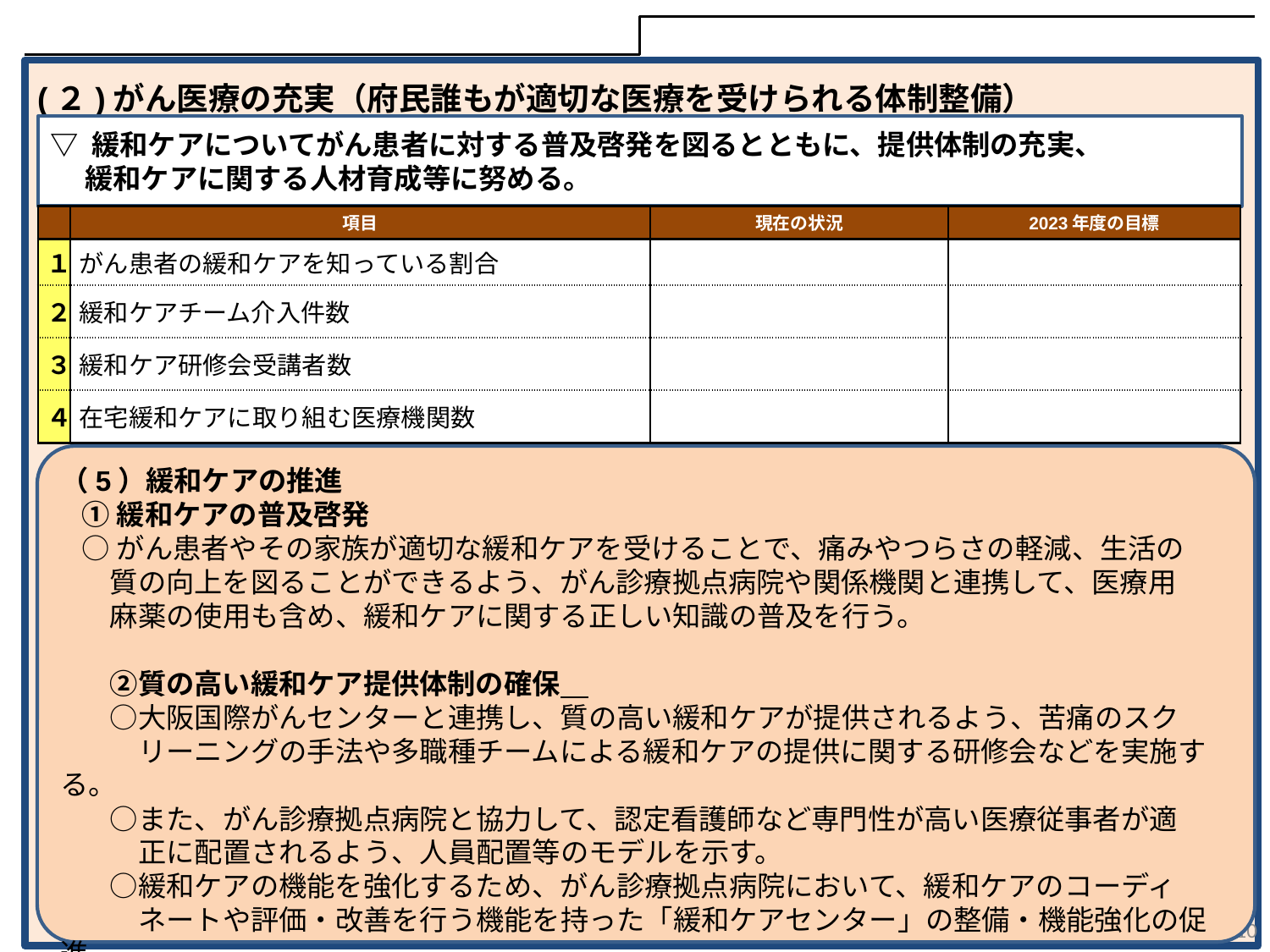

(２)がん医療の充実（府民誰もが適切な医療を受けられる体制整備）

▽ 緩和ケアについてがん患者に対する普及啓発を図るとともに、提供体制の充実、
　 緩和ケアに関する人材育成等に努める。
|  | 項目 | 現在の状況 | 2023年度の目標 |
| --- | --- | --- | --- |
| １ | がん患者の緩和ケアを知っている割合 |  |  |
| ２ | 緩和ケアチーム介入件数 |  |  |
| ３ | 緩和ケア研修会受講者数 |  |  |
| ４ | 在宅緩和ケアに取り組む医療機関数 |  |  |
（5）緩和ケアの推進
①緩和ケアの普及啓発
○がん患者やその家族が適切な緩和ケアを受けることで、痛みやつらさの軽減、生活の
　質の向上を図ることができるよう、がん診療拠点病院や関係機関と連携して、医療用
　麻薬の使用も含め、緩和ケアに関する正しい知識の普及を行う。

　②質の高い緩和ケア提供体制の確保
　○大阪国際がんセンターと連携し、質の高い緩和ケアが提供されるよう、苦痛のスク
　　リーニングの手法や多職種チームによる緩和ケアの提供に関する研修会などを実施する。
　○また、がん診療拠点病院と協力して、認定看護師など専門性が高い医療従事者が適
　　正に配置されるよう、人員配置等のモデルを示す。
　○緩和ケアの機能を強化するため、がん診療拠点病院において、緩和ケアのコーディ
　　ネートや評価・改善を行う機能を持った「緩和ケアセンター」の整備・機能強化の促進
　　などに努める。

10